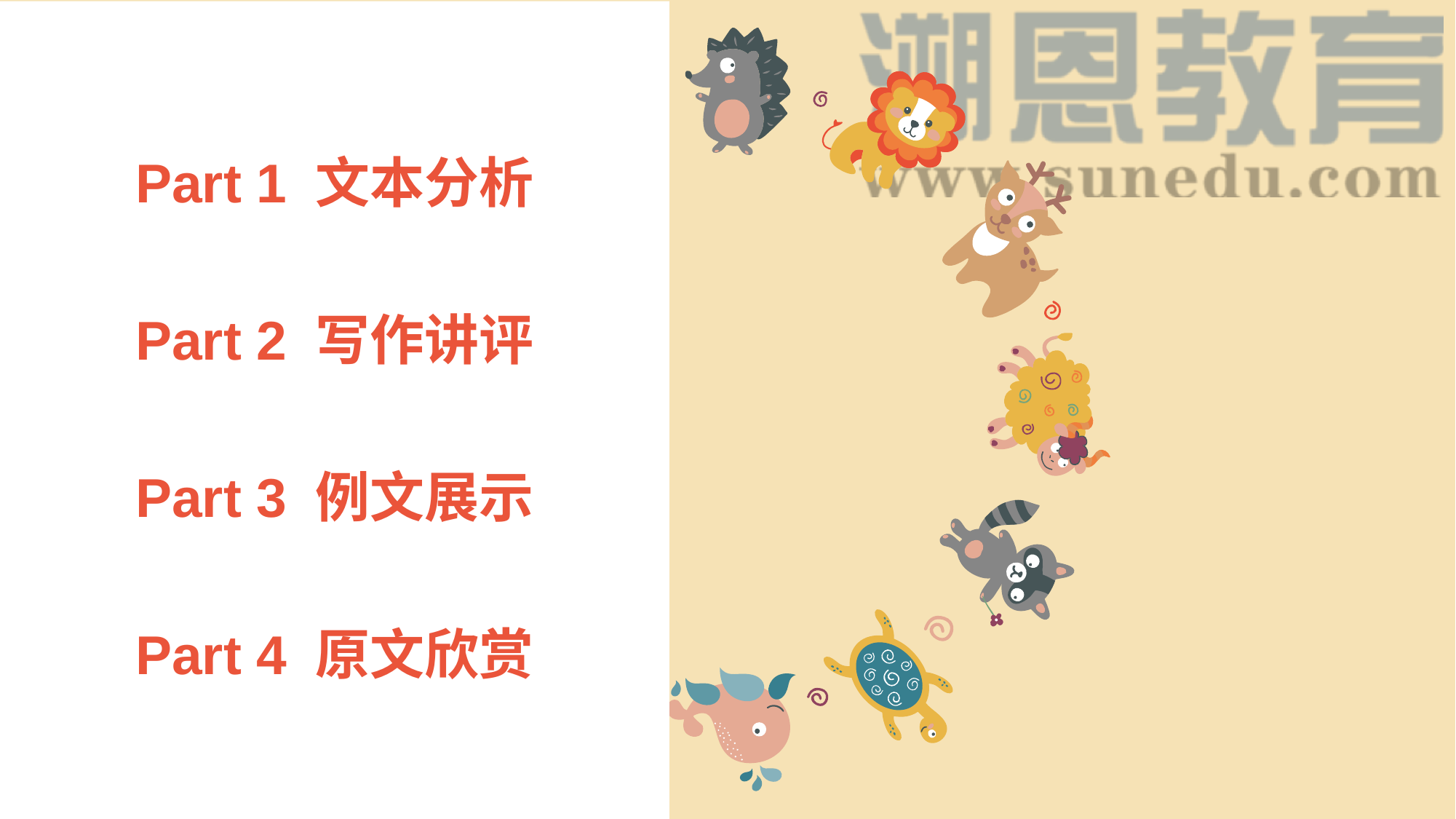

# Part 1 文本分析 Part 2 写作讲评 Part 3 例文展示 Part 4 原文欣赏